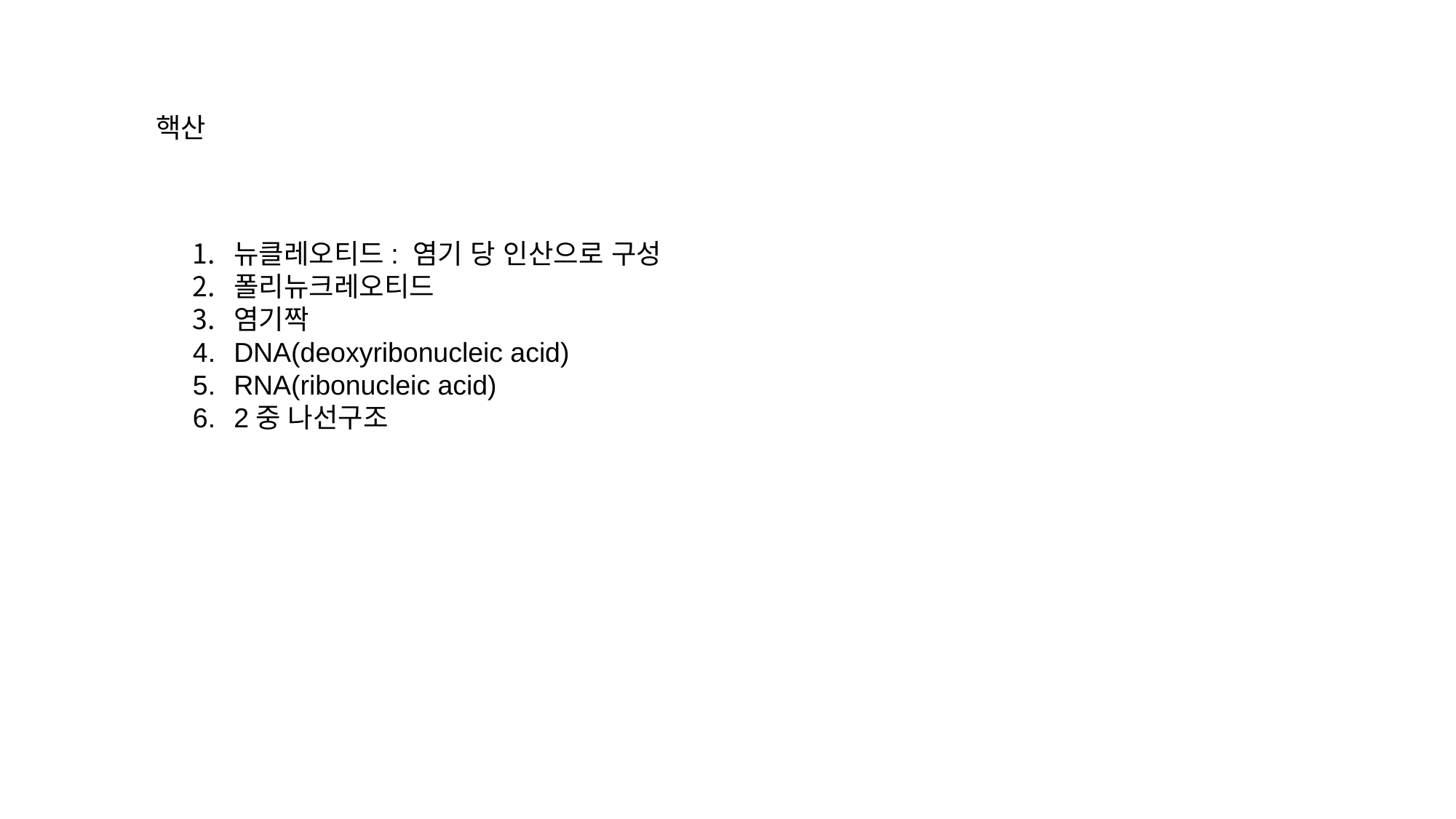

핵산
뉴클레오티드: 염기 당 인산으로 구성
폴리뉴크레오티드
염기짝
DNA(deoxyribonucleic acid)
RNA(ribonucleic acid)
2중 나선구조